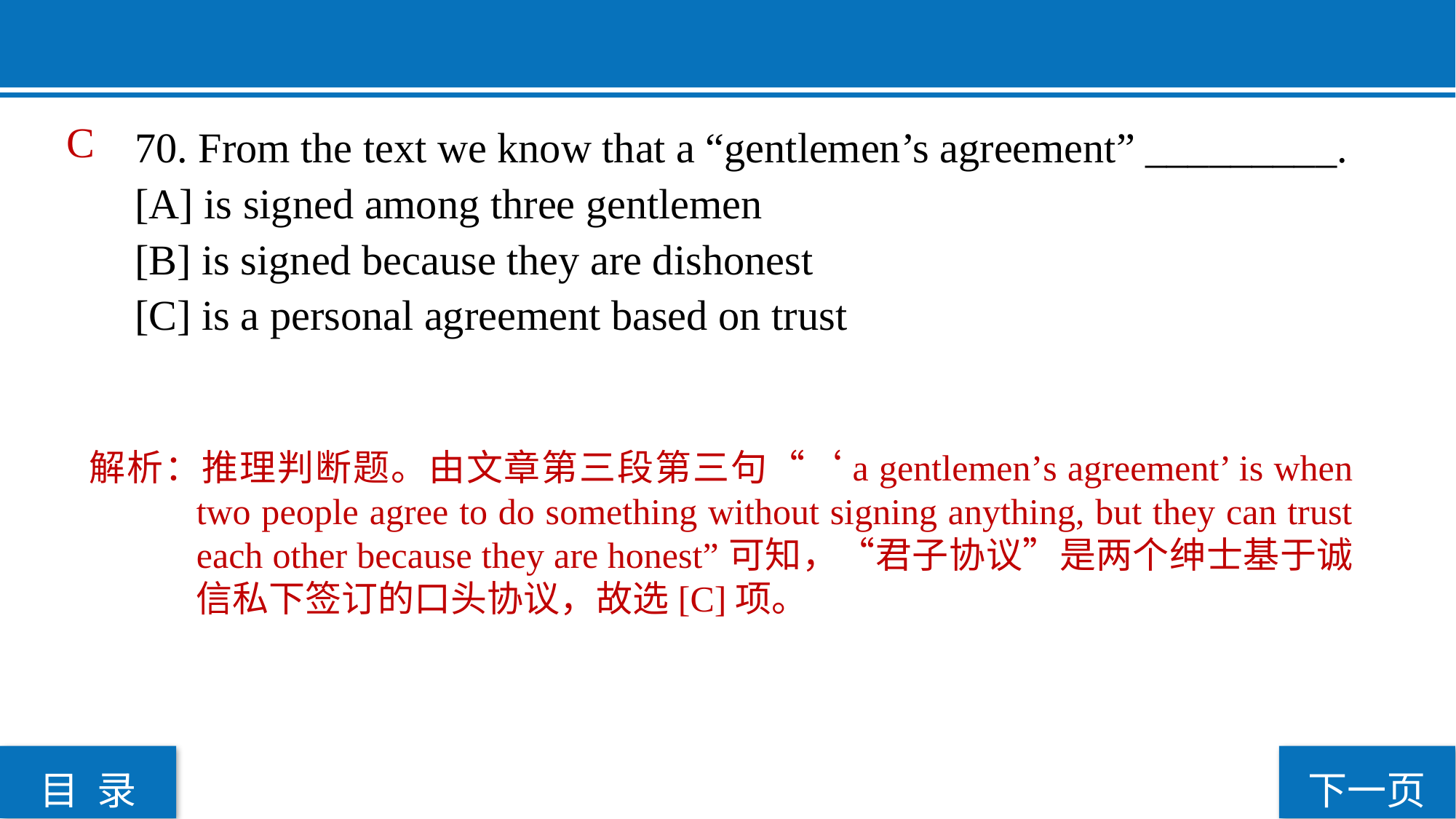

C
70. From the text we know that a “gentlemen’s agreement” _________.
[A] is signed among three gentlemen
[B] is signed because they are dishonest
[C] is a personal agreement based on trust
解析：推理判断题。由文章第三段第三句“‘a gentlemen’s agreement’ is when two people agree to do something without signing anything, but they can trust each other because they are honest”可知，“君子协议”是两个绅士基于诚信私下签订的口头协议，故选[C]项。